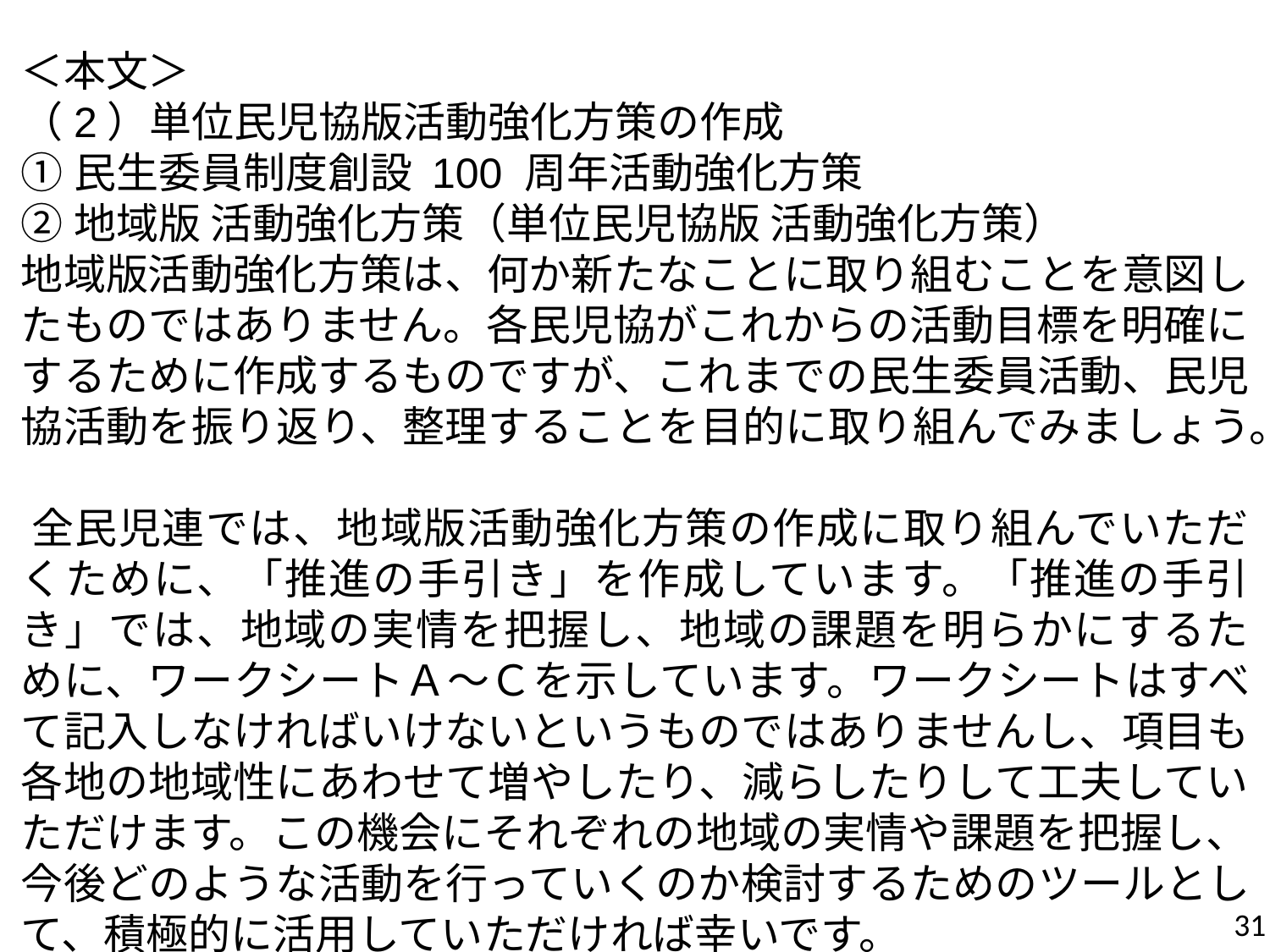

＜本文＞
（2）単位民児協版活動強化方策の作成
①民生委員制度創設 100 周年活動強化方策
②地域版 活動強化方策（単位民児協版 活動強化方策）
地域版活動強化方策は、何か新たなことに取り組むことを意図したものではありません。各民児協がこれからの活動目標を明確にするために作成するものですが、これまでの民生委員活動、民児協活動を振り返り、整理することを目的に取り組んでみましょう。

全民児連では、地域版活動強化方策の作成に取り組んでいただくために、「推進の手引き」を作成しています。「推進の手引き」では、地域の実情を把握し、地域の課題を明らかにするために、ワークシートＡ～Ｃを示しています。ワークシートはすべて記入しなければいけないというものではありませんし、項目も各地の地域性にあわせて増やしたり、減らしたりして工夫していただけます。この機会にそれぞれの地域の実情や課題を把握し、今後どのような活動を行っていくのか検討するためのツールとして、積極的に活用していただければ幸いです。
31